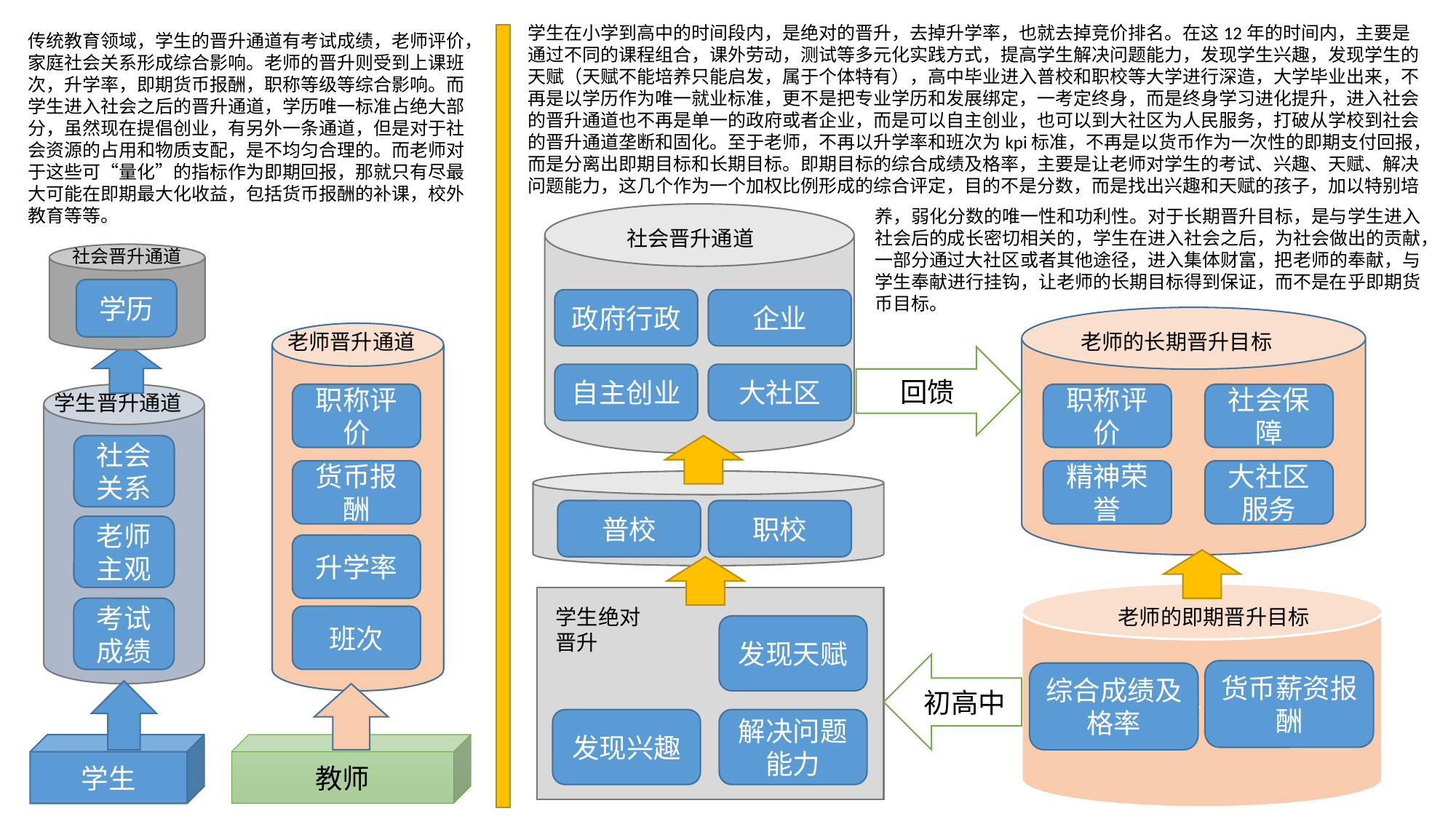

学生在小学到高中的时间段内，是绝对的晋升，去掉升学率，也就去掉竞价排名。在这12年的时间内，主要是通过不同的课程组合，课外劳动，测试等多元化实践方式，提高学生解决问题能力，发现学生兴趣，发现学生的天赋（天赋不能培养只能启发，属于个体特有），高中毕业进入普校和职校等大学进行深造，大学毕业出来，不再是以学历作为唯一就业标准，更不是把专业学历和发展绑定，一考定终身，而是终身学习进化提升，进入社会的晋升通道也不再是单一的政府或者企业，而是可以自主创业，也可以到大社区为人民服务，打破从学校到社会的晋升通道垄断和固化。至于老师，不再以升学率和班次为kpi标准，不再是以货币作为一次性的即期支付回报，而是分离出即期目标和长期目标。即期目标的综合成绩及格率，主要是让老师对学生的考试、兴趣、天赋、解决问题能力，这几个作为一个加权比例形成的综合评定，目的不是分数，而是找出兴趣和天赋的孩子，加以特别培
传统教育领域，学生的晋升通道有考试成绩，老师评价，家庭社会关系形成综合影响。老师的晋升则受到上课班次，升学率，即期货币报酬，职称等级等综合影响。而学生进入社会之后的晋升通道，学历唯一标准占绝大部分，虽然现在提倡创业，有另外一条通道，但是对于社会资源的占用和物质支配，是不均匀合理的。而老师对于这些可“量化”的指标作为即期回报，那就只有尽最大可能在即期最大化收益，包括货币报酬的补课，校外教育等等。

养，弱化分数的唯一性和功利性。对于长期晋升目标，是与学生进入社会后的成长密切相关的，学生在进入社会之后，为社会做出的贡献，一部分通过大社区或者其他途径，进入集体财富，把老师的奉献，与学生奉献进行挂钩，让老师的长期目标得到保证，而不是在乎即期货币目标。

社会晋升通道
社会晋升通道

学历
政府行政
企业

老师晋升通道
老师的长期晋升目标

回馈
自主创业
大社区
学生晋升通道
职称评价
职称评价

社会保障
社会关系

货币报酬
精神荣誉
大社区服务

普校
职校
老师主观
升学率

老师

考试成绩
学生绝对晋升
老师的即期晋升目标
班次
发现天赋
初高中
货币薪资报酬
综合成绩及格率

发现兴趣
解决问题能力
教师
学生